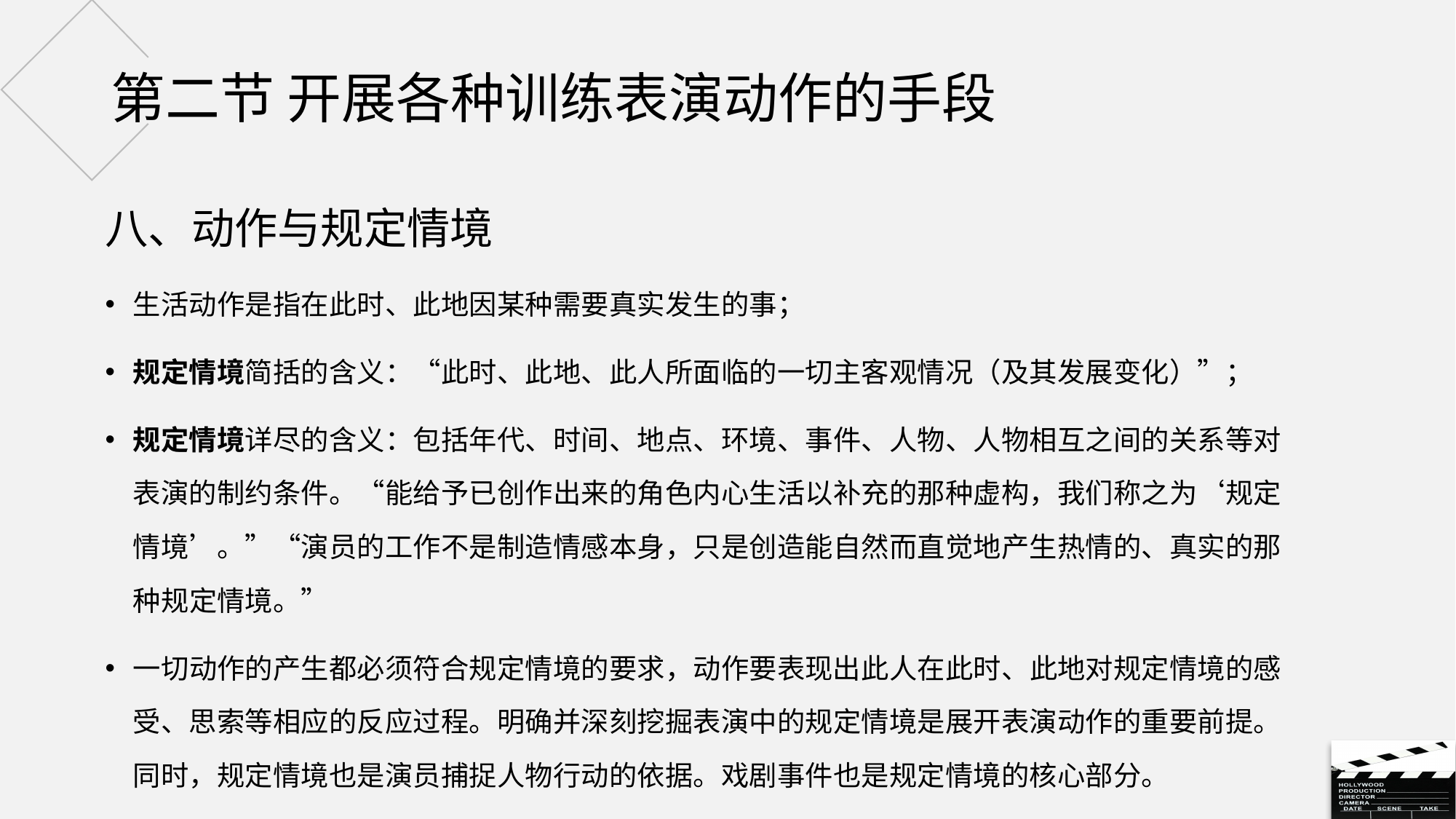

# 第二节 开展各种训练表演动作的手段
八、动作与规定情境
生活动作是指在此时、此地因某种需要真实发生的事；
规定情境简括的含义：“此时、此地、此人所面临的一切主客观情况（及其发展变化）”；
规定情境详尽的含义：包括年代、时间、地点、环境、事件、人物、人物相互之间的关系等对表演的制约条件。“能给予已创作出来的角色内心生活以补充的那种虚构，我们称之为‘规定情境’。”“演员的工作不是制造情感本身，只是创造能自然而直觉地产生热情的、真实的那种规定情境。”
一切动作的产生都必须符合规定情境的要求，动作要表现出此人在此时、此地对规定情境的感受、思索等相应的反应过程。明确并深刻挖掘表演中的规定情境是展开表演动作的重要前提。同时，规定情境也是演员捕捉人物行动的依据。戏剧事件也是规定情境的核心部分。